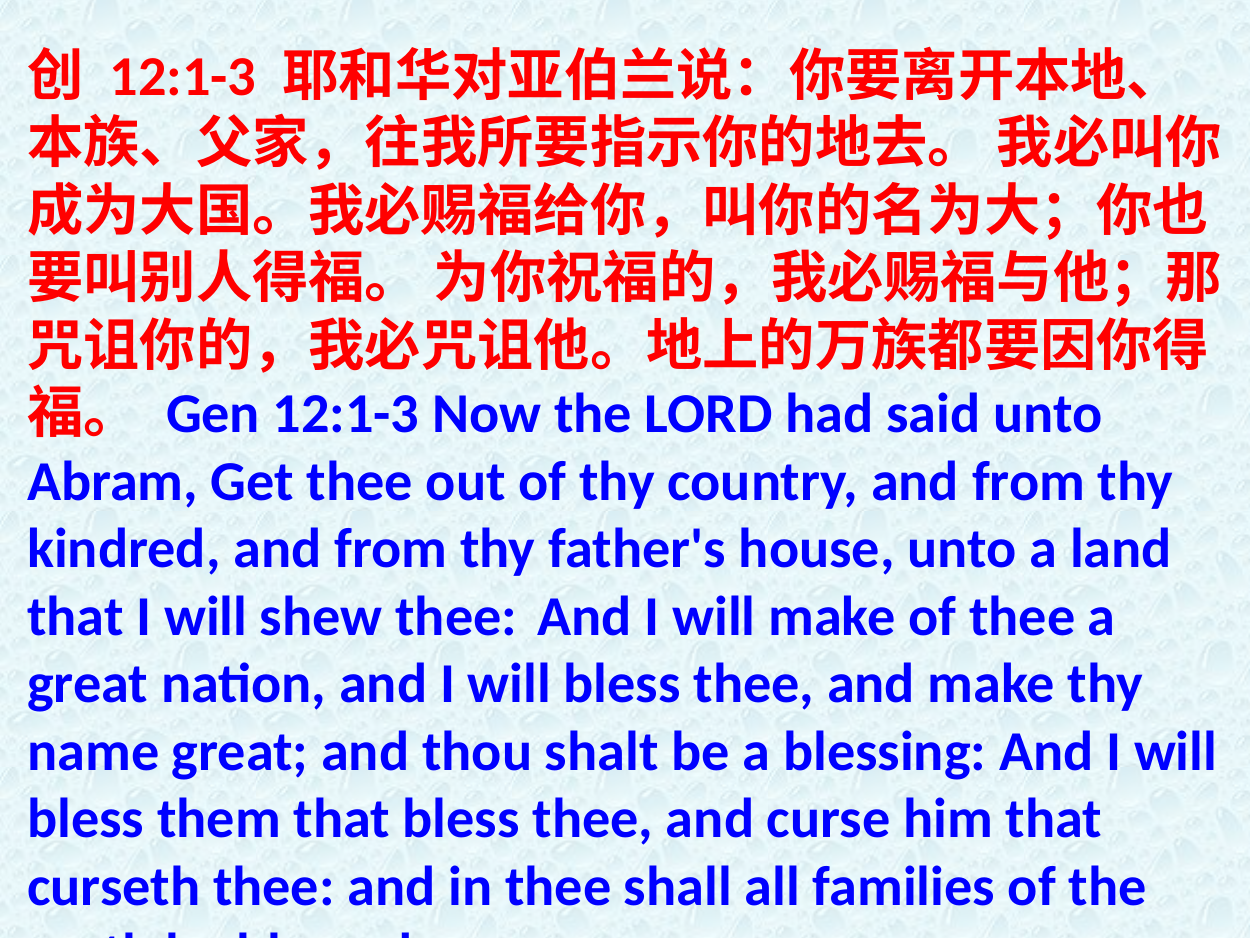

创 12:1-3 耶和华对亚伯兰说：你要离开本地、本族、父家，往我所要指示你的地去。 我必叫你成为大国。我必赐福给你，叫你的名为大；你也要叫别人得福。 为你祝福的，我必赐福与他；那咒诅你的，我必咒诅他。地上的万族都要因你得福。 Gen 12:1-3 Now the LORD had said unto Abram, Get thee out of thy country, and from thy kindred, and from thy father's house, unto a land that I will shew thee:  And I will make of thee a great nation, and I will bless thee, and make thy name great; and thou shalt be a blessing: And I will bless them that bless thee, and curse him that curseth thee: and in thee shall all families of the earth be blessed.